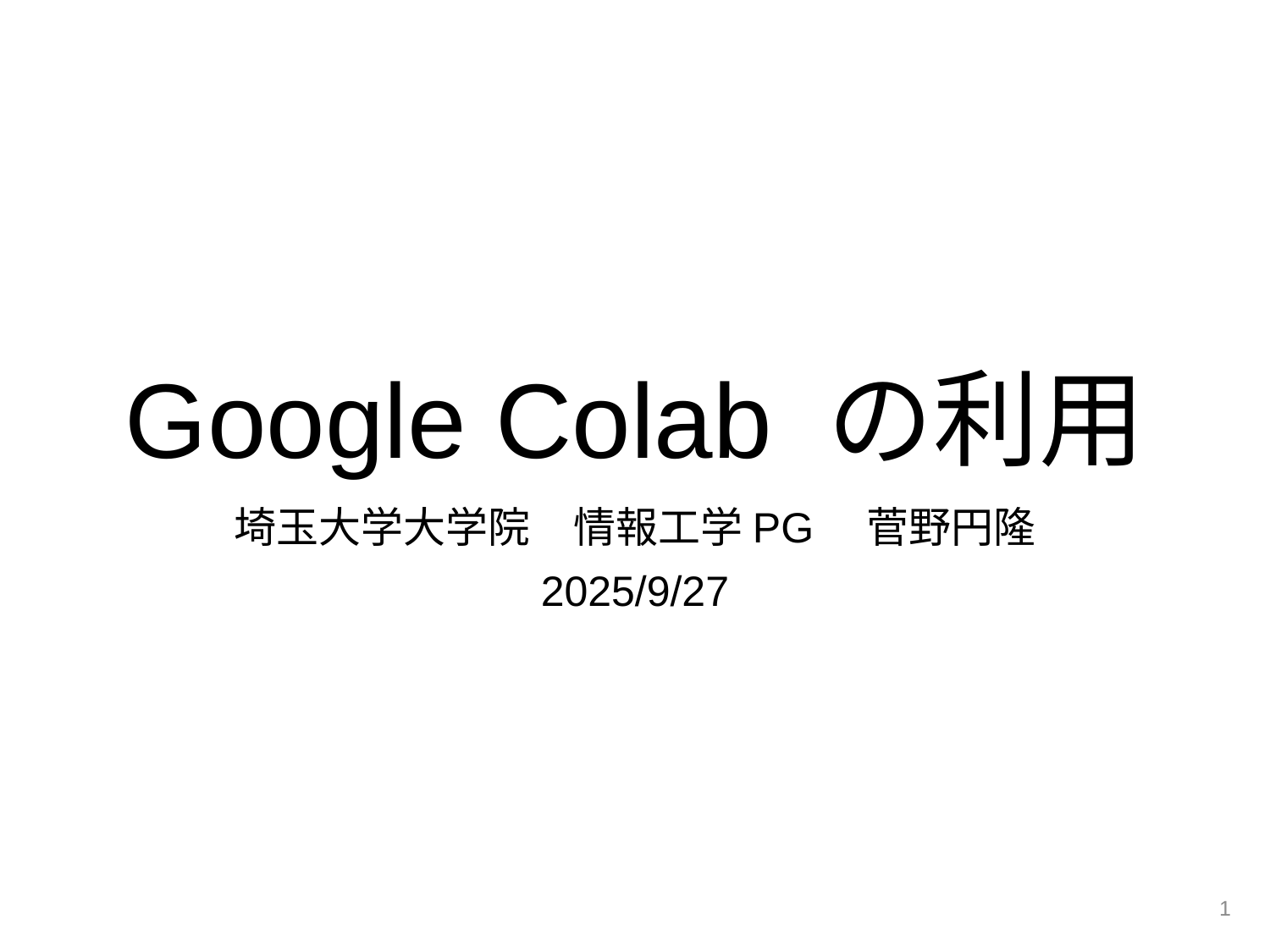

# Google Colab の利用
埼玉大学大学院　情報工学PG　菅野円隆
2025/9/27
1